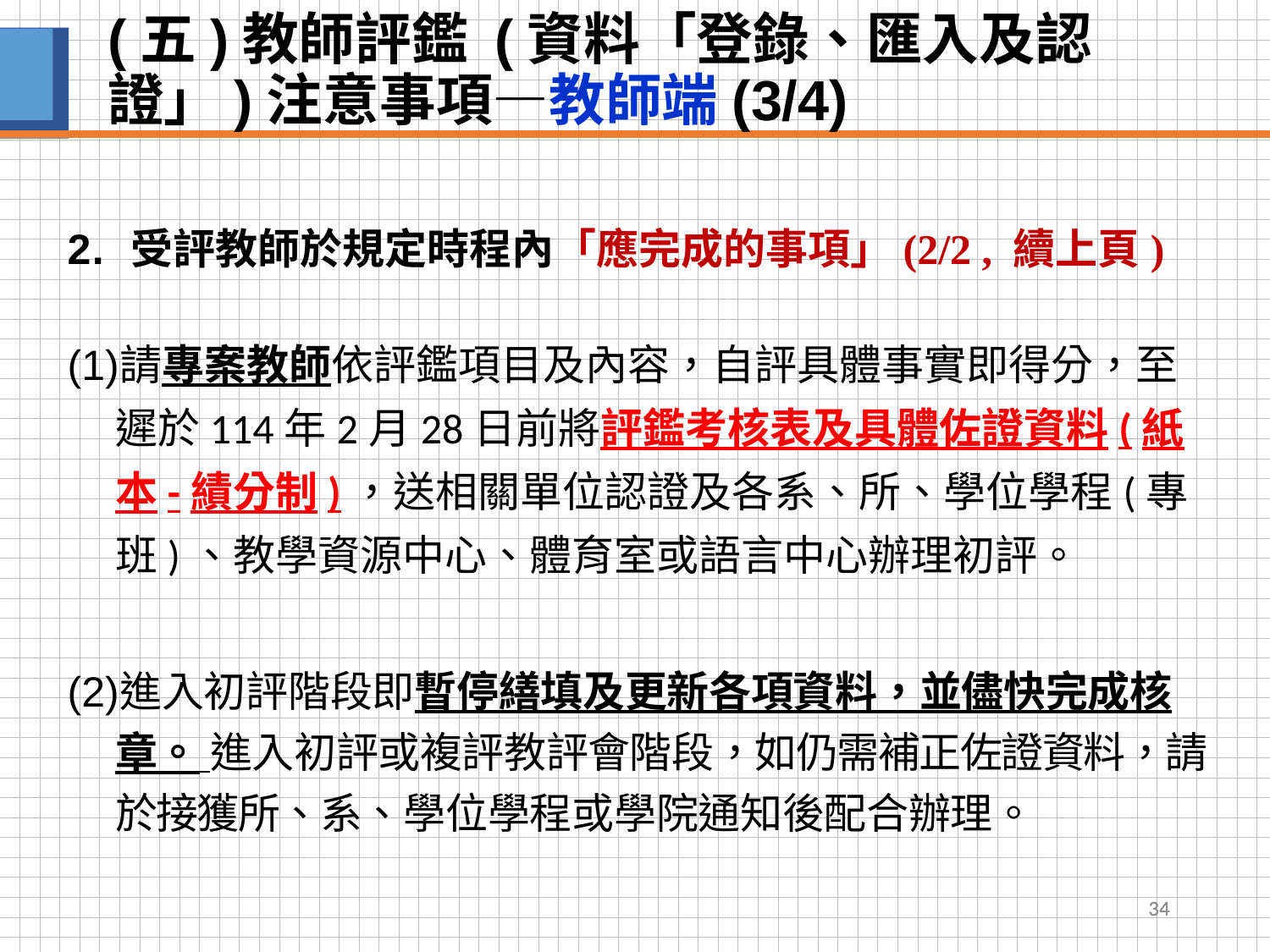

# (五)教師評鑑 (資料「登錄、匯入及認證」)注意事項—教師端(3/4)
受評教師於規定時程內「應完成的事項」(2/2 , 續上頁)

請專案教師依評鑑項目及內容，自評具體事實即得分，至遲於114年2月28日前將評鑑考核表及具體佐證資料(紙本-績分制)，送相關單位認證及各系、所、學位學程(專班)、教學資源中心、體育室或語言中心辦理初評。

進入初評階段即暫停繕填及更新各項資料，並儘快完成核章。 進入初評或複評教評會階段，如仍需補正佐證資料，請於接獲所、系、學位學程或學院通知後配合辦理。

34